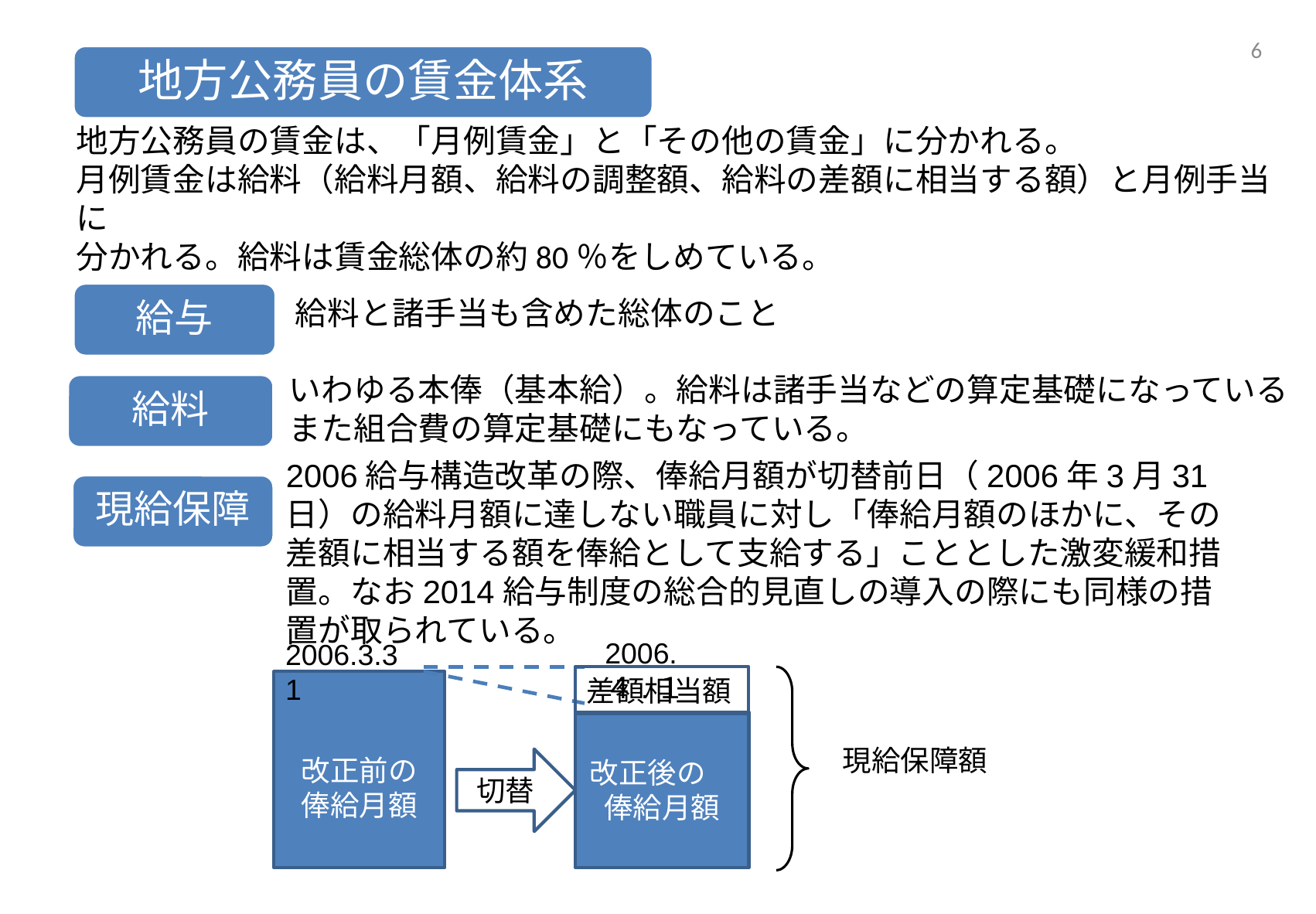

6

地方公務員の賃金体系

# 地方公務員の賃金は、「月例賃金」と「その他の賃金」に分かれる。 月例賃金は給料（給料月額、給料の調整額、給料の差額に相当する額）と月例手当に 分かれる。給料は賃金総体の約80％をしめている。
給料と諸手当も含めた総体のこと

給与
いわゆる本俸（基本給）。給料は諸手当などの算定基礎になっている
また組合費の算定基礎にもなっている。

給料
現給保障
2006給与構造改革の際、俸給月額が切替前日（2006年3月31日）の給料月額に達しない職員に対し「俸給月額のほかに、その差額に相当する額を俸給として支給する」こととした激変緩和措置。なお2014給与制度の総合的見直しの導入の際にも同様の措置が取られている。
2006.４.１
2006.3.31
差額相当額

改正前の
俸給月額
改正後の　俸給月額
現給保障額
切替